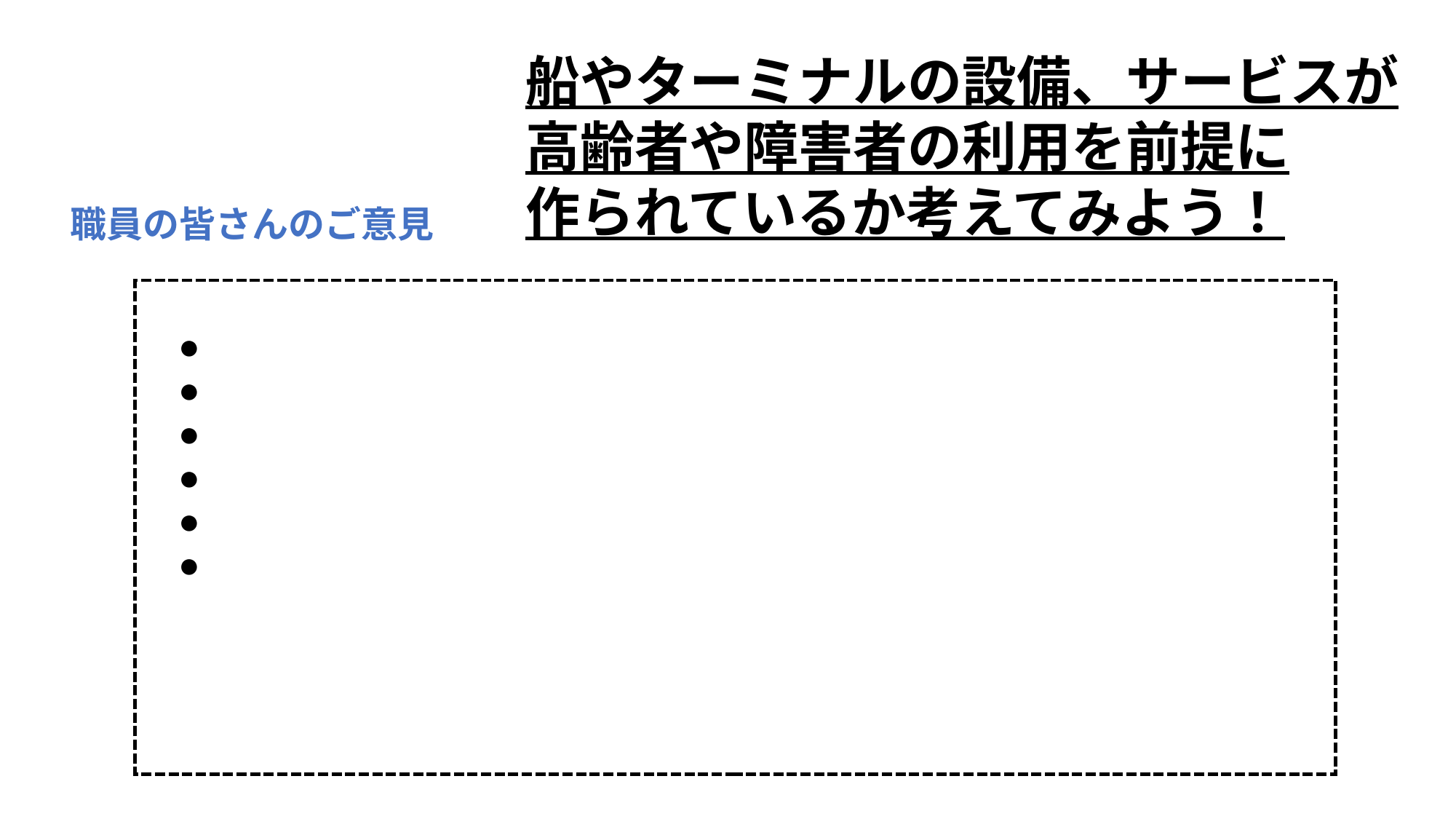

船やターミナルの設備、サービスが
高齢者や障害者の利用を前提に
作られているか考えてみよう！
職員の皆さんのご意見

●
●
●
●
●
●